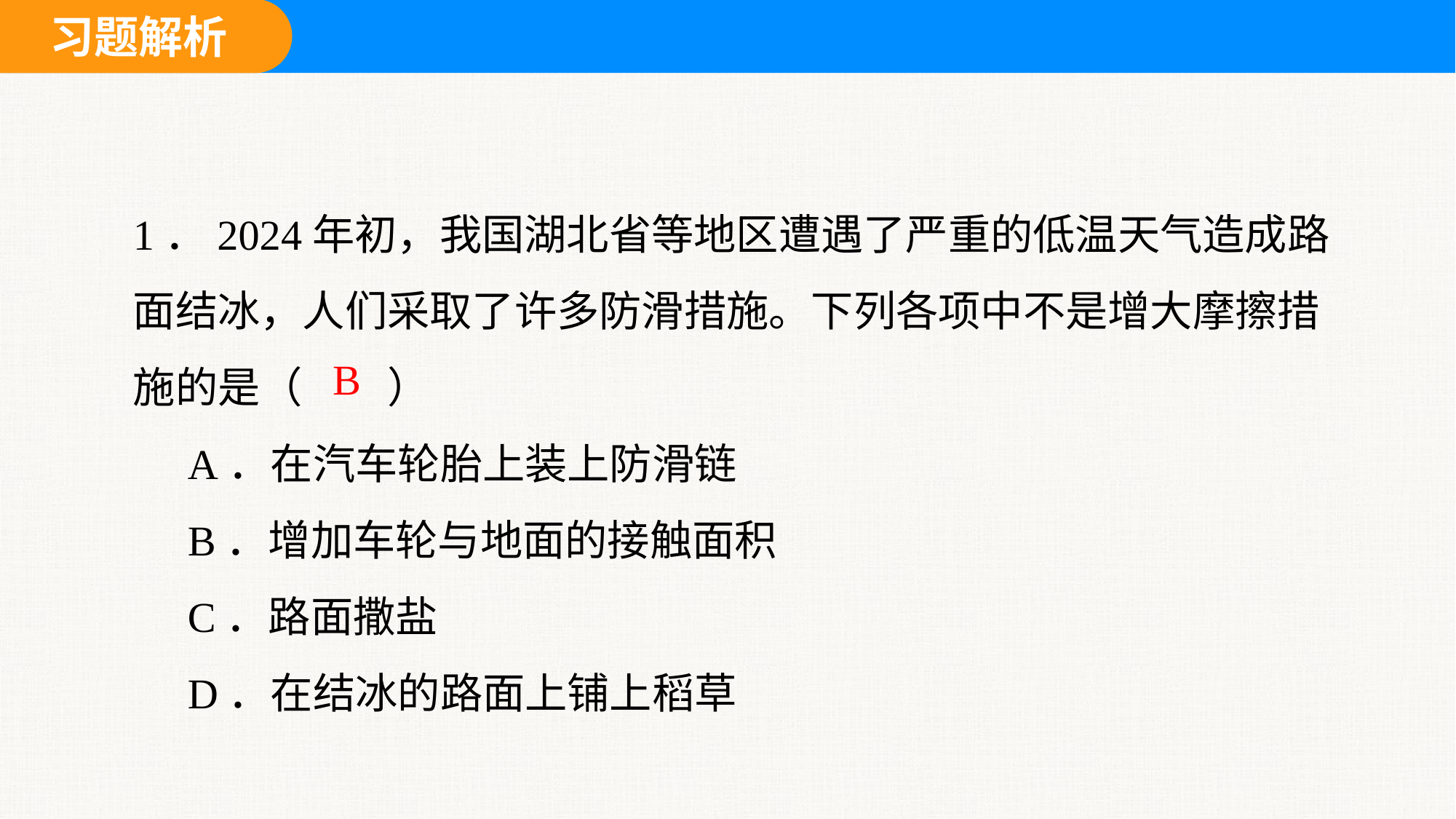

1．2024年初，我国湖北省等地区遭遇了严重的低温天气造成路面结冰，人们采取了许多防滑措施。下列各项中不是增大摩擦措施的是（　　）
A．在汽车轮胎上装上防滑链
B．增加车轮与地面的接触面积
C．路面撒盐
D．在结冰的路面上铺上稻草
B